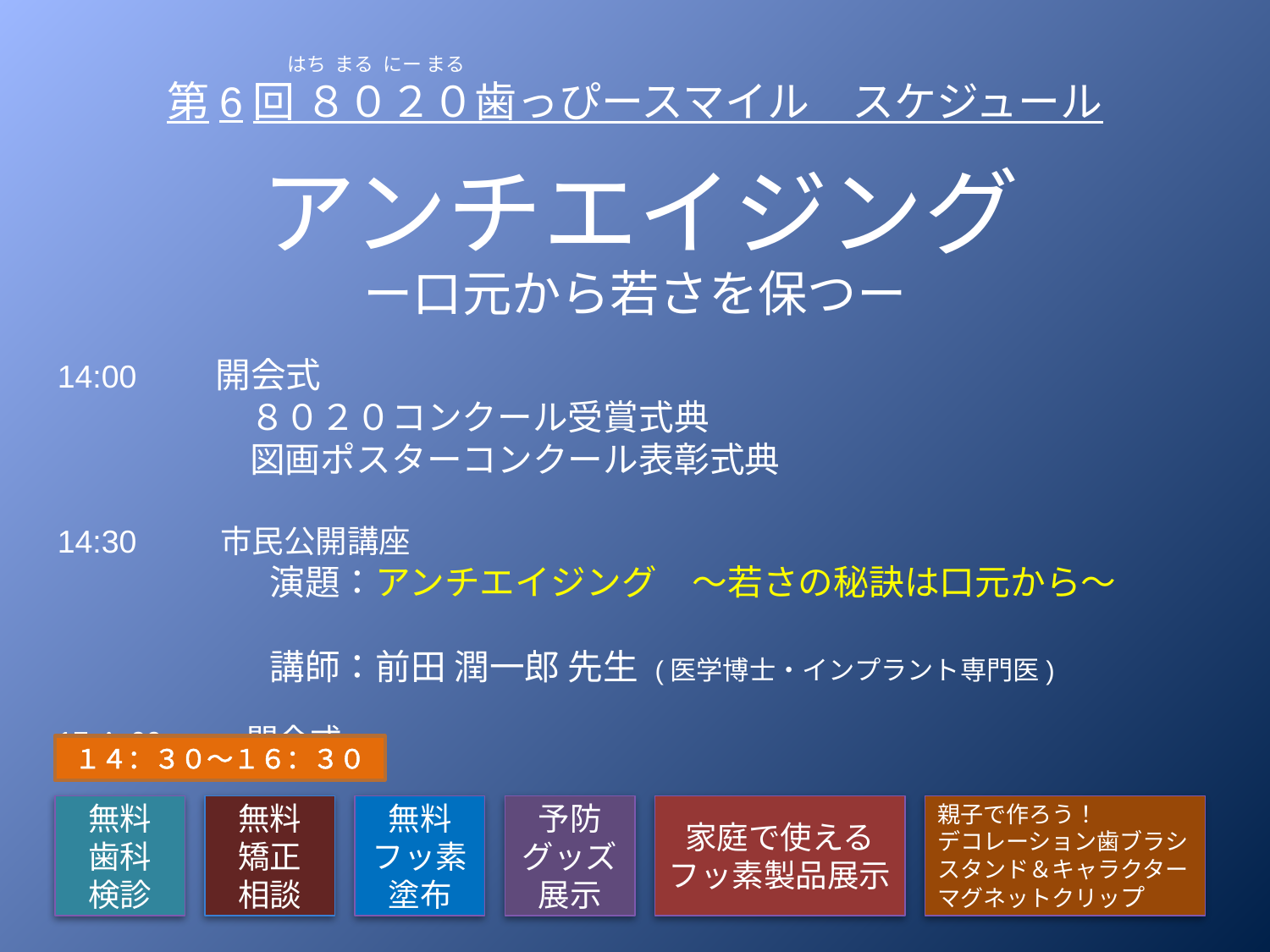

第6回 ８０２０歯っぴースマイル　スケジュール
はち  まる  にー まる
アンチエイジング
ー口元から若さを保つー
#
14:00        開会式
　　　　　  ８０２０コンクール受賞式典
　　　　　  図画ポスターコンクール表彰式典

14:30     　市民公開講座
　　　　　　演題：アンチエイジング　～若さの秘訣は口元から～
　　　　　　講師：前田 潤一郎 先生 (医学博士・インプラント専門医)

17：00　　  閉会式

１４：３０～１６：３０
無料
歯科
検診
無料
矯正
相談
無料
フッ素
塗布
予防
グッズ
展示
家庭で使えるフッ素製品展示
親子で作ろう！
デコレーション歯ブラシ
スタンド＆キャラクター
マグネットクリップ